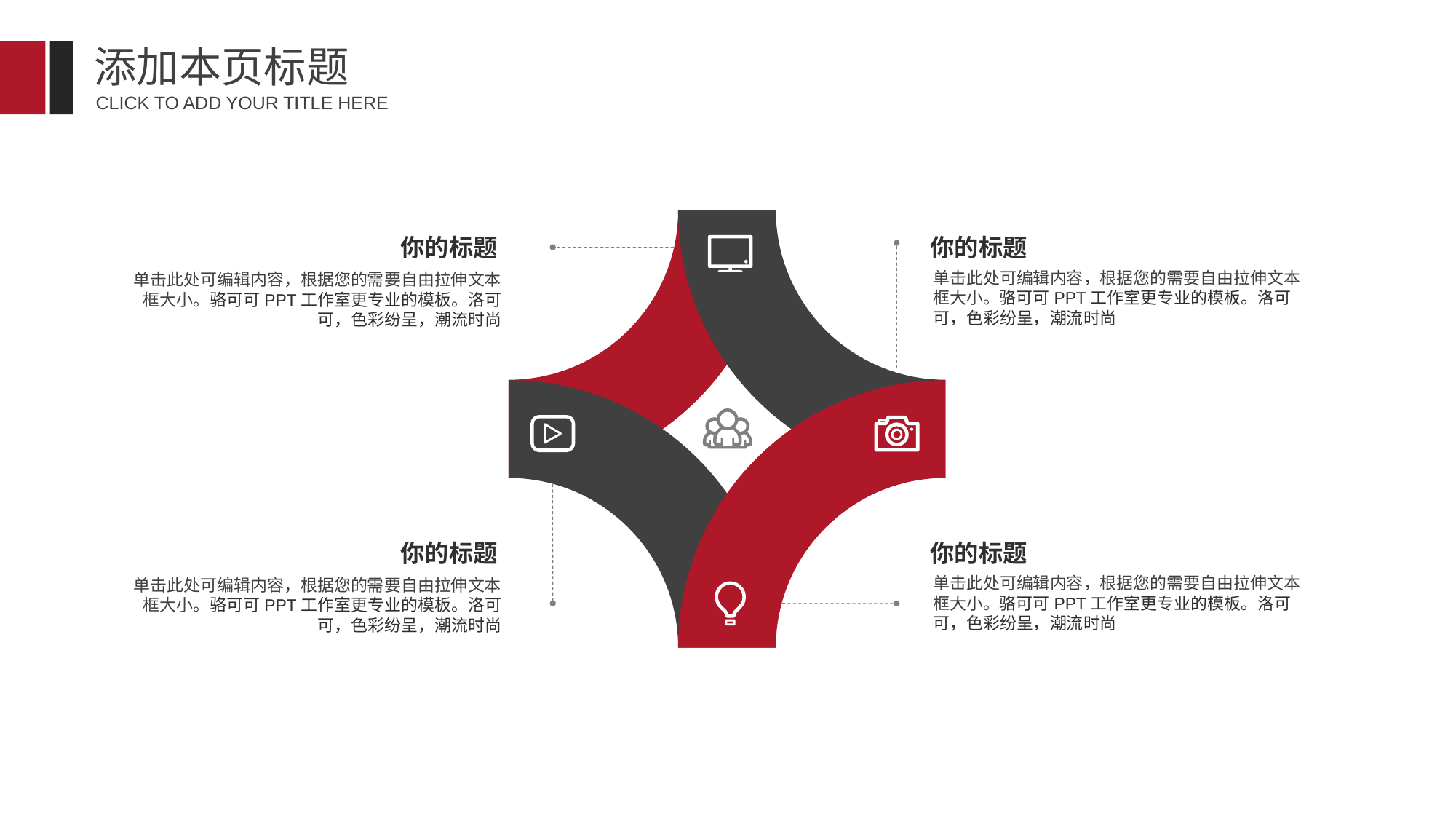

添加本页标题
CLICK TO ADD YOUR TITLE HERE

你的标题
你的标题

单击此处可编辑内容，根据您的需要自由拉伸文本框大小。骆可可PPT工作室更专业的模板。洛可可，色彩纷呈，潮流时尚
单击此处可编辑内容，根据您的需要自由拉伸文本框大小。骆可可PPT工作室更专业的模板。洛可可，色彩纷呈，潮流时尚

你的标题
你的标题
单击此处可编辑内容，根据您的需要自由拉伸文本框大小。骆可可PPT工作室更专业的模板。洛可可，色彩纷呈，潮流时尚
单击此处可编辑内容，根据您的需要自由拉伸文本框大小。骆可可PPT工作室更专业的模板。洛可可，色彩纷呈，潮流时尚